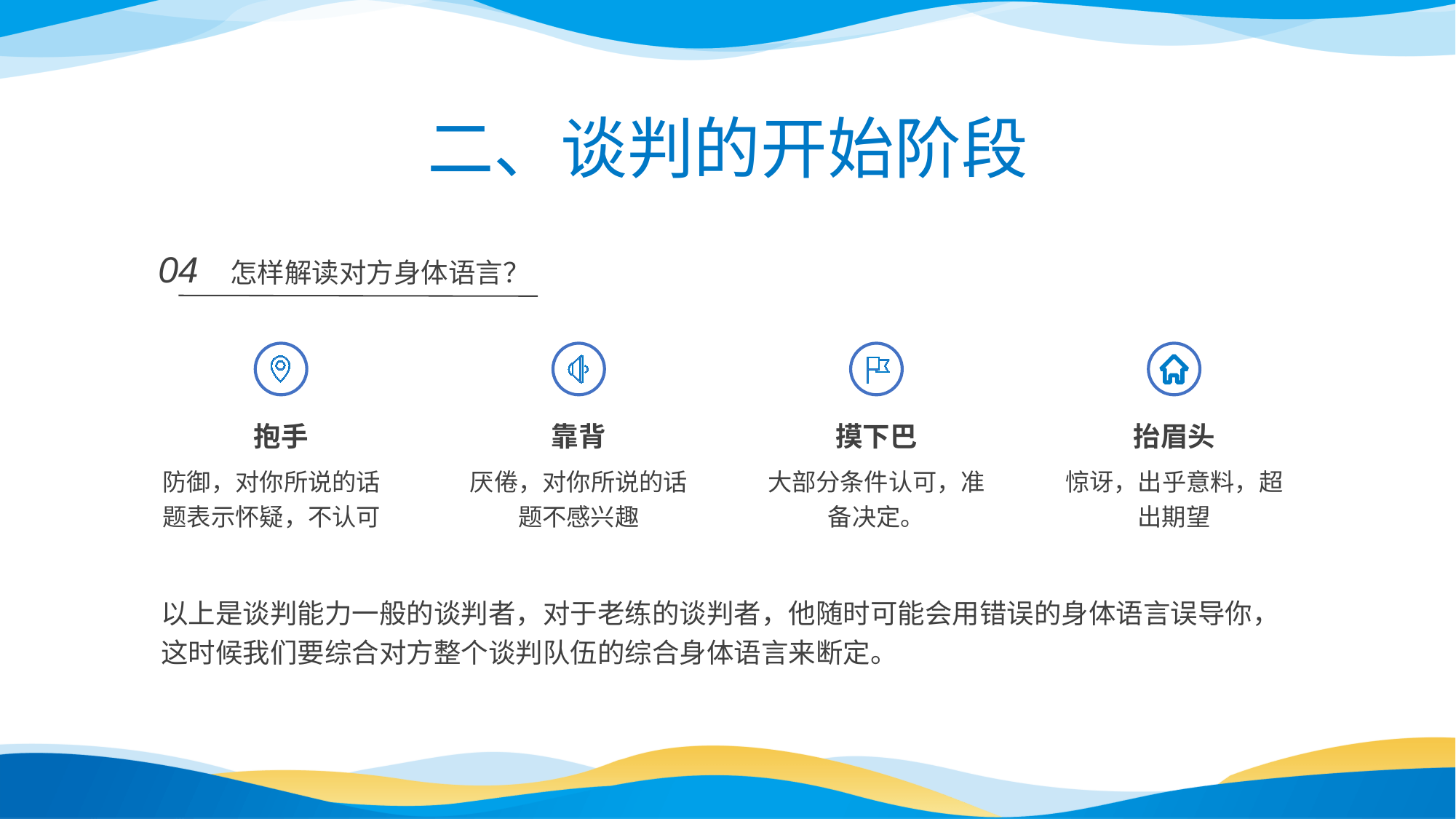

二、谈判的开始阶段
04
怎样解读对方身体语言？

抱手
防御，对你所说的话题表示怀疑，不认可
靠背
厌倦，对你所说的话题不感兴趣
摸下巴
大部分条件认可，准备决定。
抬眉头
惊讶，出乎意料，超出期望
以上是谈判能力一般的谈判者，对于老练的谈判者，他随时可能会用错误的身体语言误导你，这时候我们要综合对方整个谈判队伍的综合身体语言来断定。